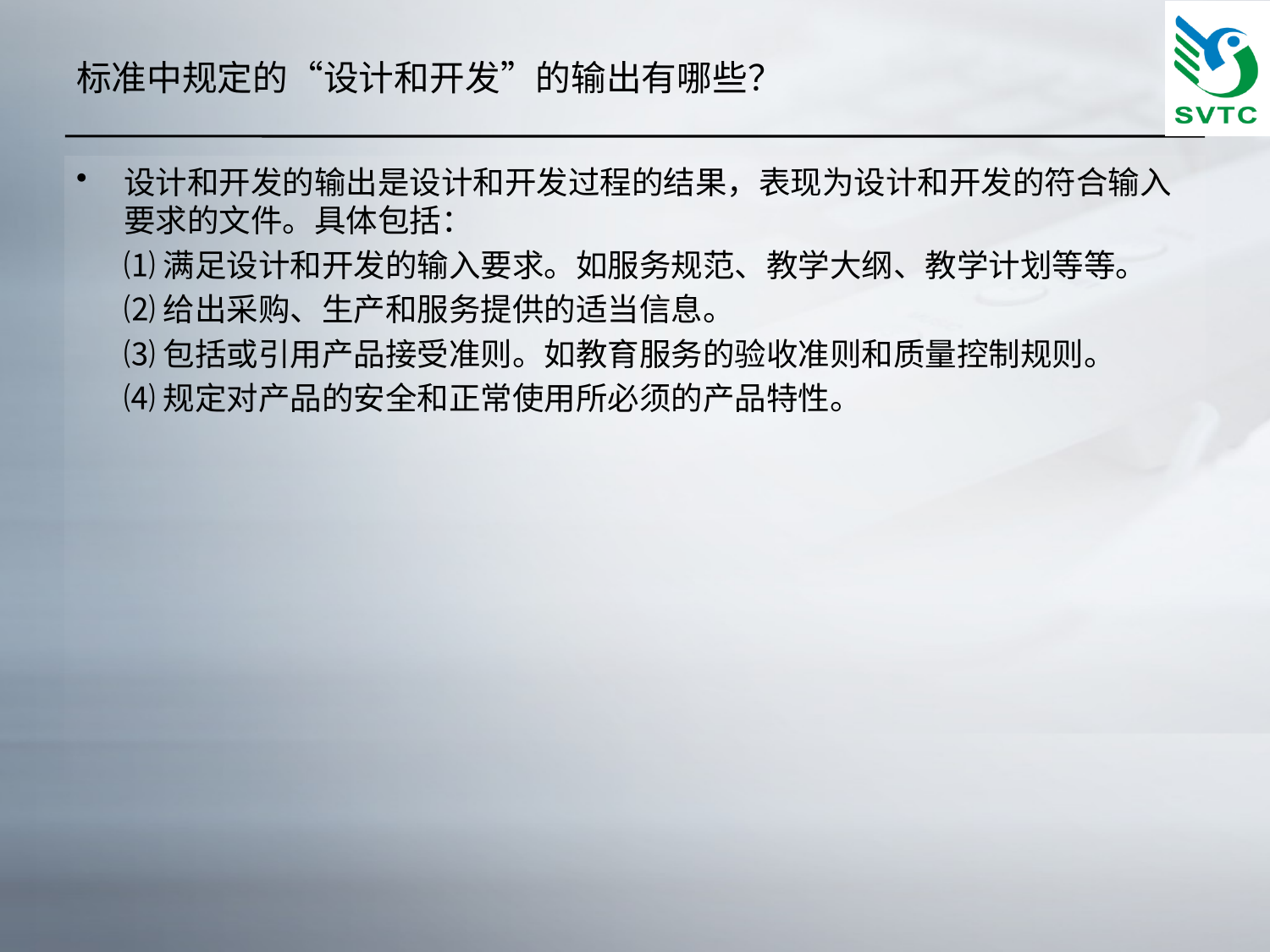

# 标准中规定的“设计和开发”的输出有哪些？
设计和开发的输出是设计和开发过程的结果，表现为设计和开发的符合输入要求的文件。具体包括：
	⑴满足设计和开发的输入要求。如服务规范、教学大纲、教学计划等等。
	⑵给出采购、生产和服务提供的适当信息。
	⑶包括或引用产品接受准则。如教育服务的验收准则和质量控制规则。
	⑷规定对产品的安全和正常使用所必须的产品特性。